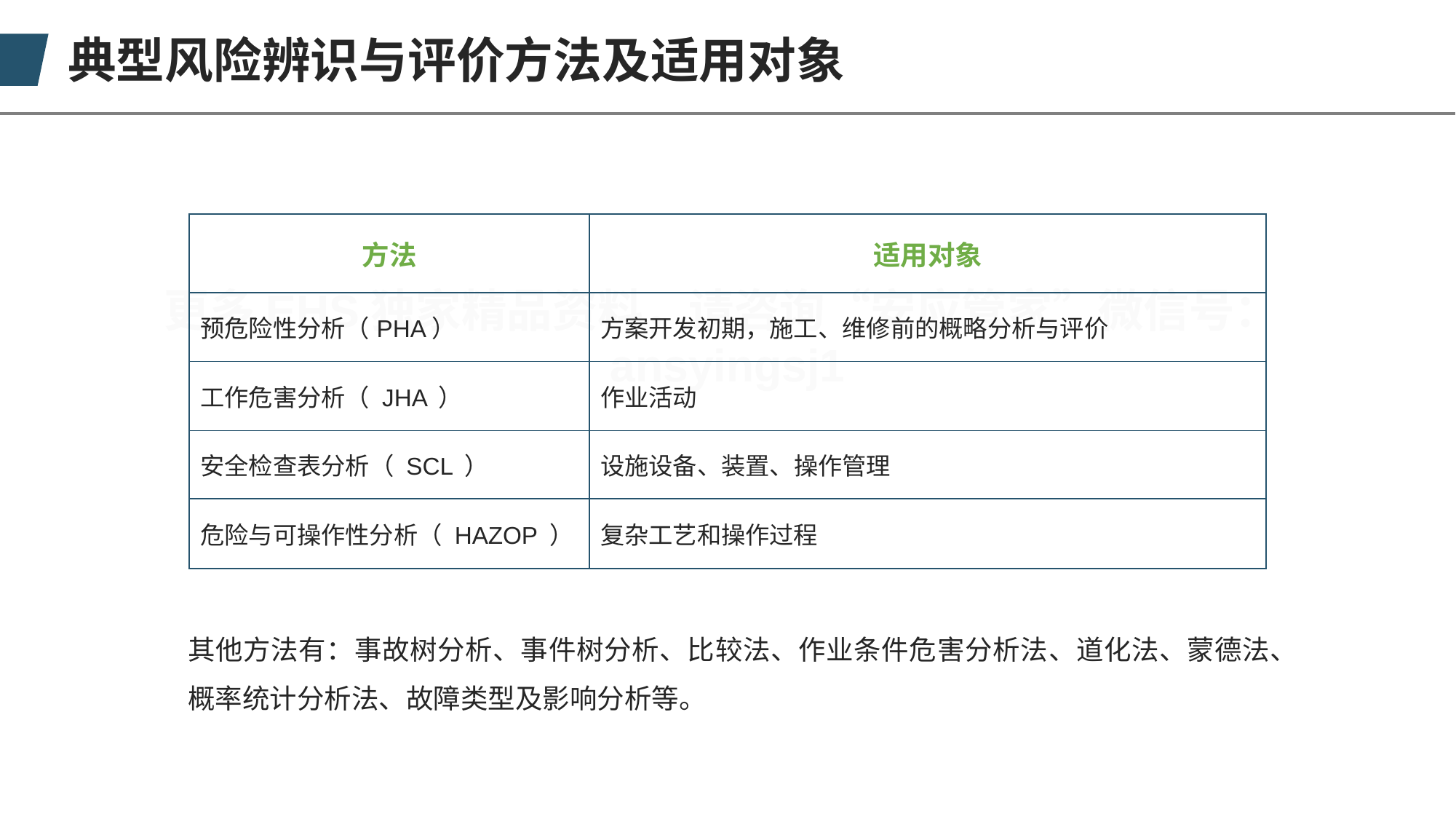

典型风险辨识与评价方法及适用对象

| 方法 | 适用对象 |
| --- | --- |
| 预危险性分析（PHA） | 方案开发初期，施工、维修前的概略分析与评价 |
| 工作危害分析（ JHA ） | 作业活动 |
| 安全检查表分析（ SCL ） | 设施设备、装置、操作管理 |
| 危险与可操作性分析（ HAZOP ） | 复杂工艺和操作过程 |
其他方法有：事故树分析、事件树分析、比较法、作业条件危害分析法、道化法、蒙德法、概率统计分析法、故障类型及影响分析等。